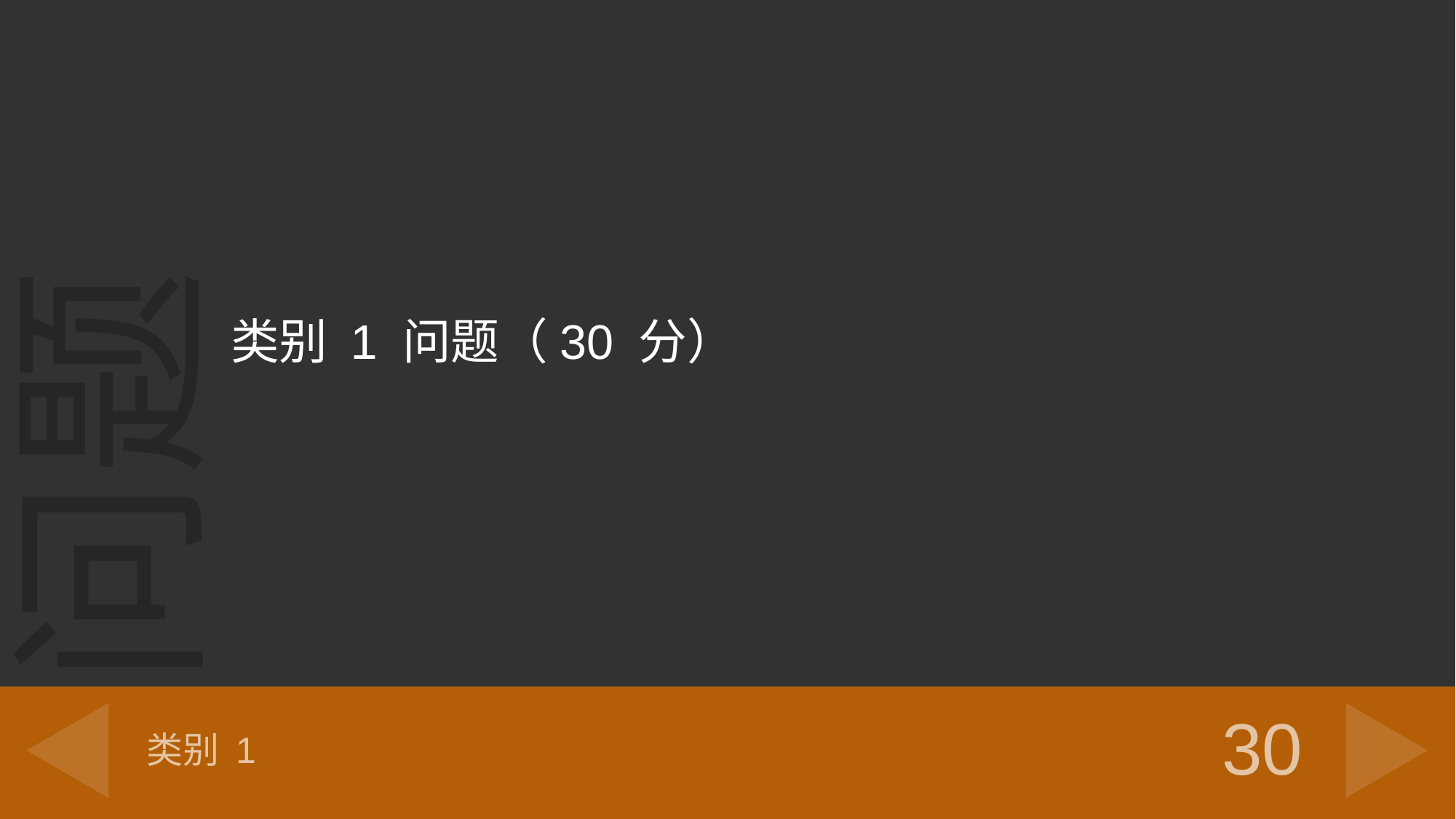

类别 1 问题（30 分）
# 类别 1
30